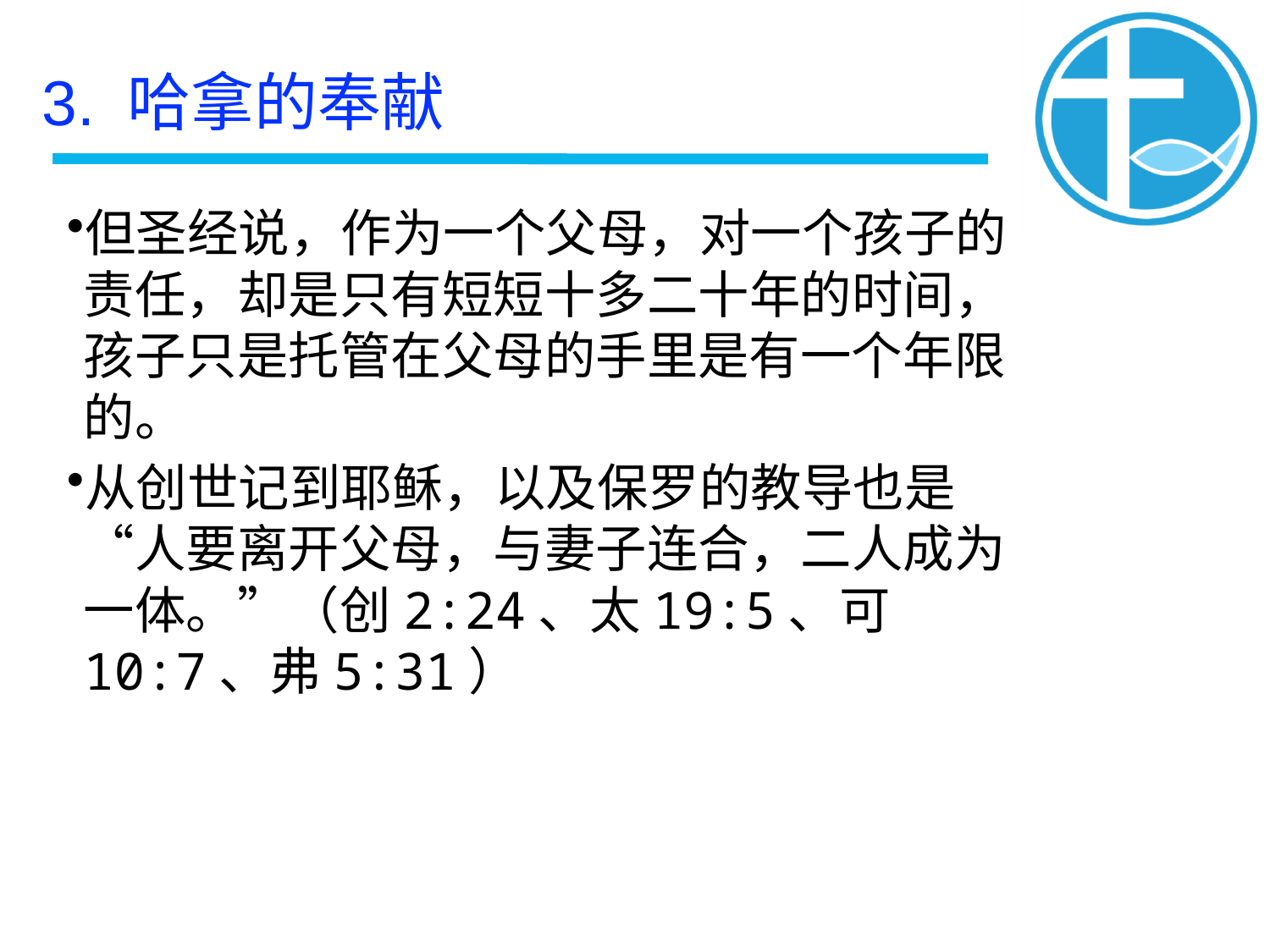

3. 哈拿的奉献
但圣经说，作为一个父母，对一个孩子的责任，却是只有短短十多二十年的时间，孩子只是托管在父母的手里是有一个年限的。
从创世记到耶稣，以及保罗的教导也是“人要离开父母，与妻子连合，二人成为一体。”（创2:24、太19:5、可10:7、弗5:31）